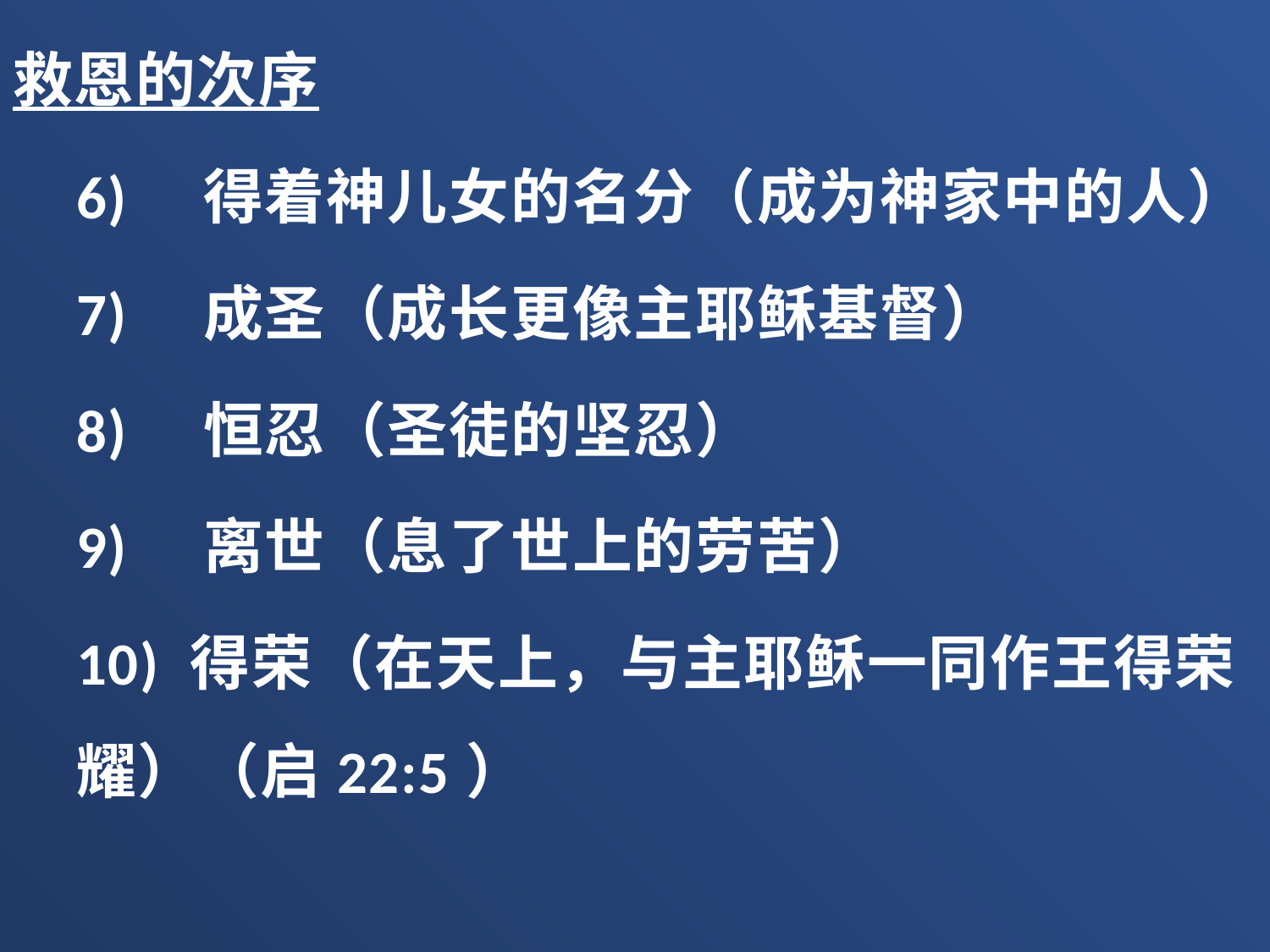

救恩的次序
6)	得着神儿女的名分（成为神家中的人）
7)	成圣（成长更像主耶稣基督）
8)	恒忍（圣徒的坚忍）
9)	离世（息了世上的劳苦）
10) 得荣（在天上，与主耶稣一同作王得荣耀）（启22:5）